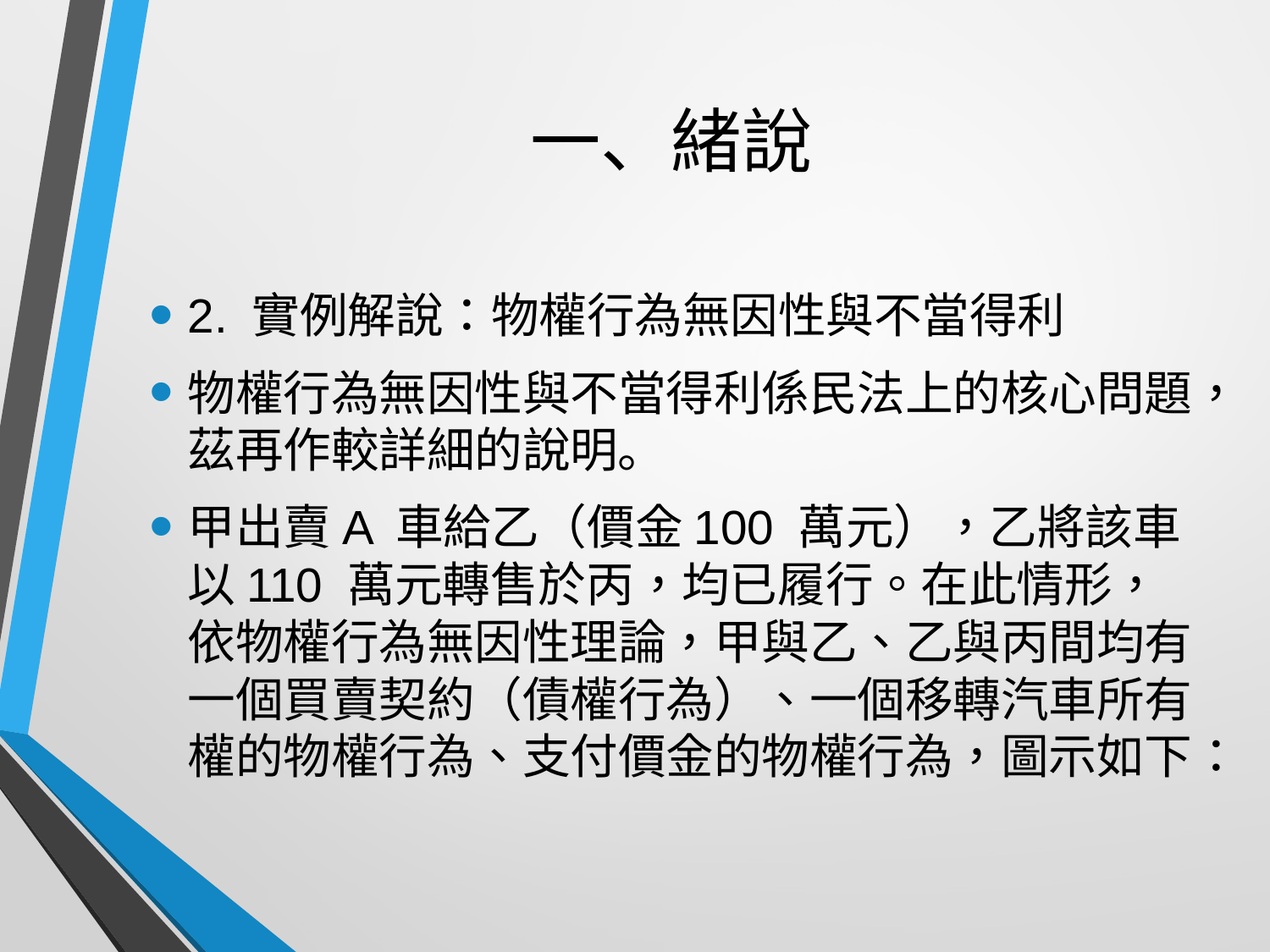

# 一、緒說
2. 實例解說：物權行為無因性與不當得利
物權行為無因性與不當得利係民法上的核心問題，茲再作較詳細的說明。
甲出賣A 車給乙（價金100 萬元），乙將該車以110 萬元轉售於丙，均已履行。在此情形，依物權行為無因性理論，甲與乙、乙與丙間均有一個買賣契約（債權行為）、一個移轉汽車所有權的物權行為、支付價金的物權行為，圖示如下：